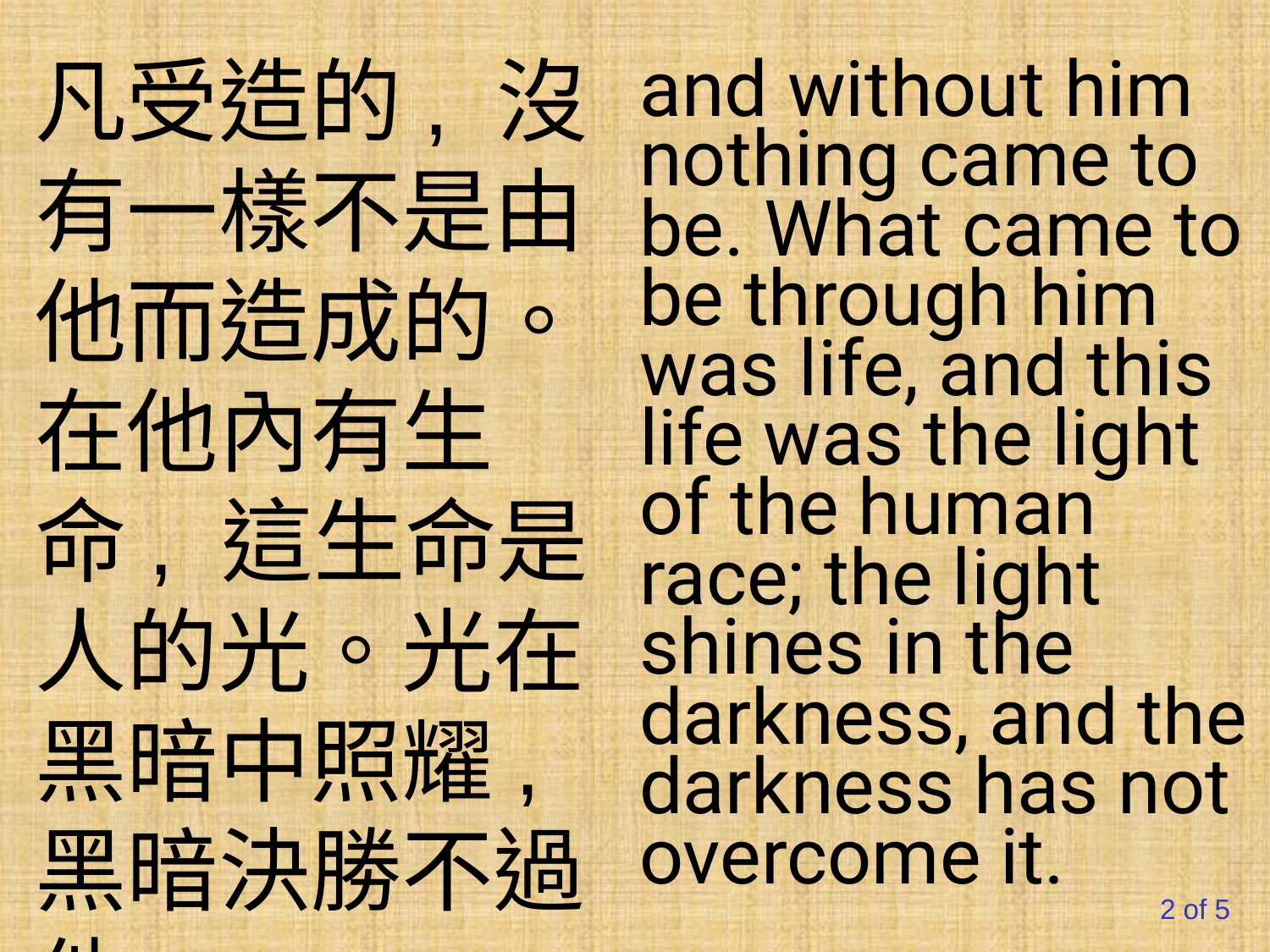

凡受造的, 沒有一樣不是由他而造成的。在他內有生命, 這生命是人的光。光在黑暗中照耀, 黑暗決勝不過他。

and without him nothing came to be. What came to be through him was life, and this life was the light of the human race; the light shines in the darkness, and the darkness has not overcome it.
2 of 5